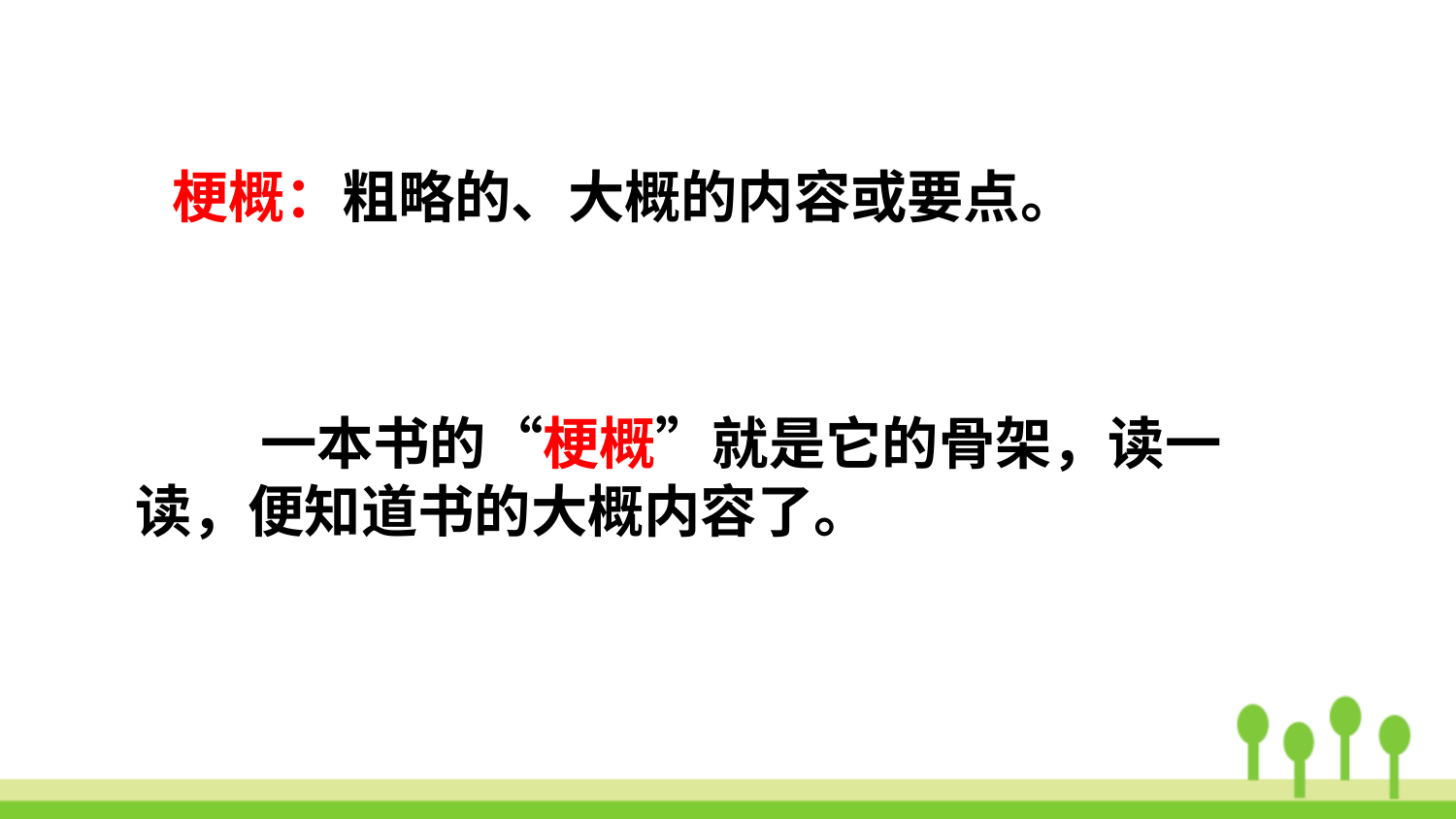

梗概：粗略的、大概的内容或要点。

   一本书的“梗概”就是它的骨架，读一读，便知道书的大概内容了。